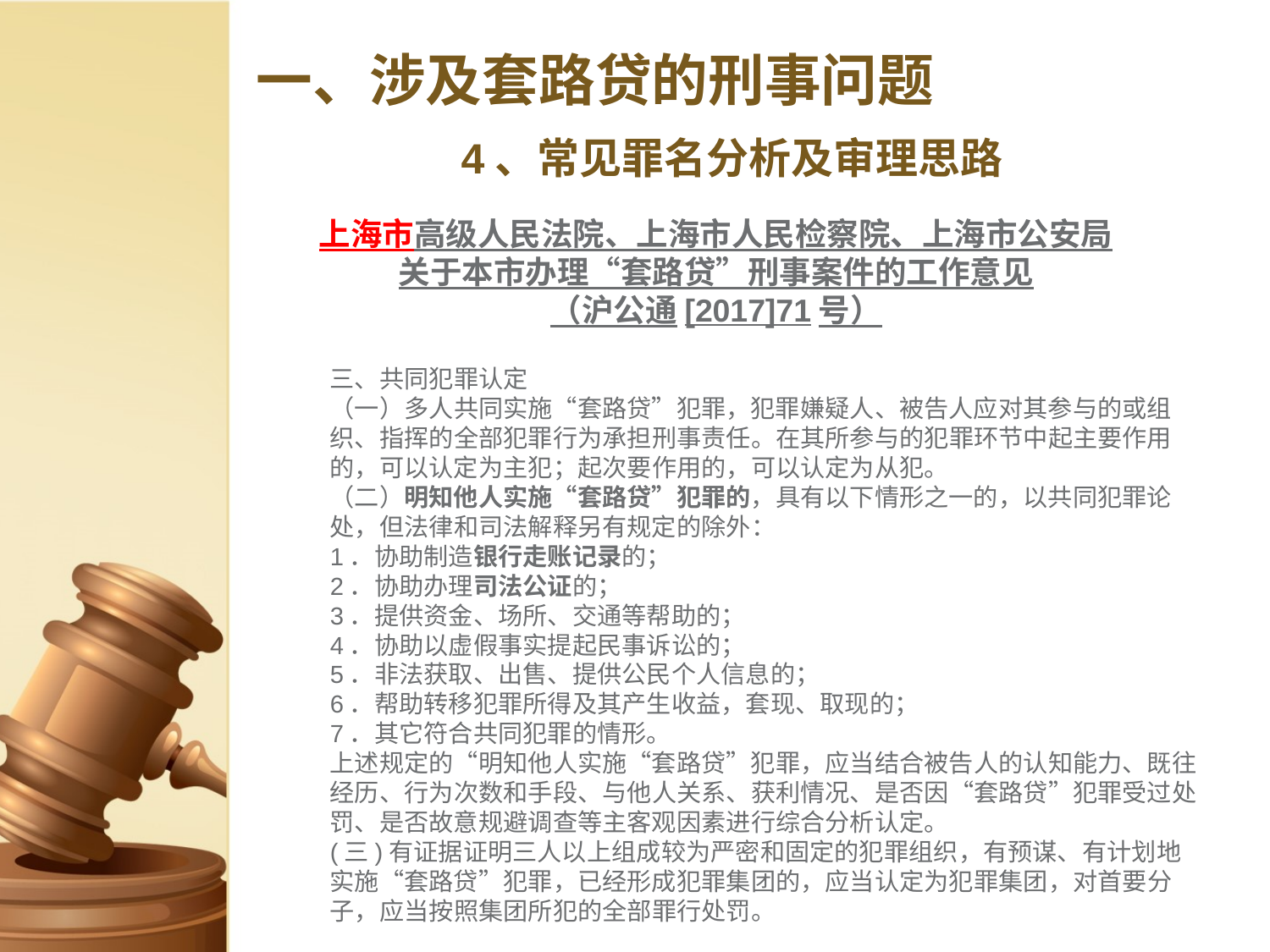

# 一、涉及套路贷的刑事问题
4、常见罪名分析及审理思路
上海市高级人民法院、上海市人民检察院、上海市公安局
关于本市办理“套路贷”刑事案件的工作意见
（沪公通[2017]71号）

三、共同犯罪认定
（一）多人共同实施“套路贷”犯罪，犯罪嫌疑人、被告人应对其参与的或组织、指挥的全部犯罪行为承担刑事责任。在其所参与的犯罪环节中起主要作用的，可以认定为主犯；起次要作用的，可以认定为从犯。
（二）明知他人实施“套路贷”犯罪的，具有以下情形之一的，以共同犯罪论处，但法律和司法解释另有规定的除外：
1．协助制造银行走账记录的；
2．协助办理司法公证的；
3．提供资金、场所、交通等帮助的；
4．协助以虚假事实提起民事诉讼的；
5．非法获取、出售、提供公民个人信息的；
6．帮助转移犯罪所得及其产生收益，套现、取现的；
7．其它符合共同犯罪的情形。
上述规定的“明知他人实施“套路贷”犯罪，应当结合被告人的认知能力、既往经历、行为次数和手段、与他人关系、获利情况、是否因“套路贷”犯罪受过处罚、是否故意规避调查等主客观因素进行综合分析认定。
(三)有证据证明三人以上组成较为严密和固定的犯罪组织，有预谋、有计划地实施“套路贷”犯罪，已经形成犯罪集团的，应当认定为犯罪集团，对首要分子，应当按照集团所犯的全部罪行处罚。